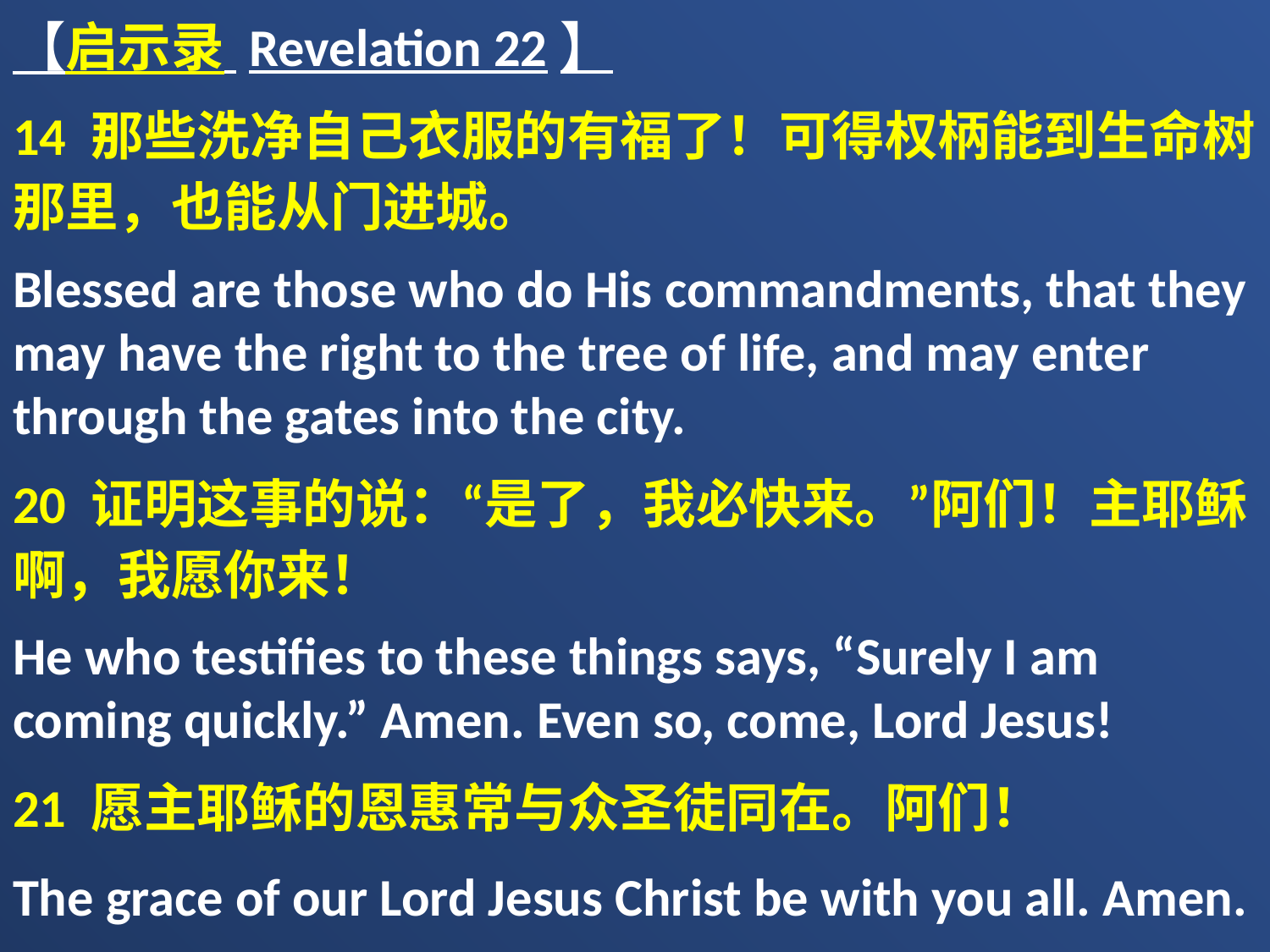

【启示录 Revelation 22】
14 那些洗净自己衣服的有福了！可得权柄能到生命树那里，也能从门进城。
Blessed are those who do His commandments, that they may have the right to the tree of life, and may enter through the gates into the city.
20 证明这事的说：“是了，我必快来。”阿们！主耶稣啊，我愿你来！
He who testifies to these things says, “Surely I am coming quickly.” Amen. Even so, come, Lord Jesus!
21 愿主耶稣的恩惠常与众圣徒同在。阿们！
The grace of our Lord Jesus Christ be with you all. Amen.